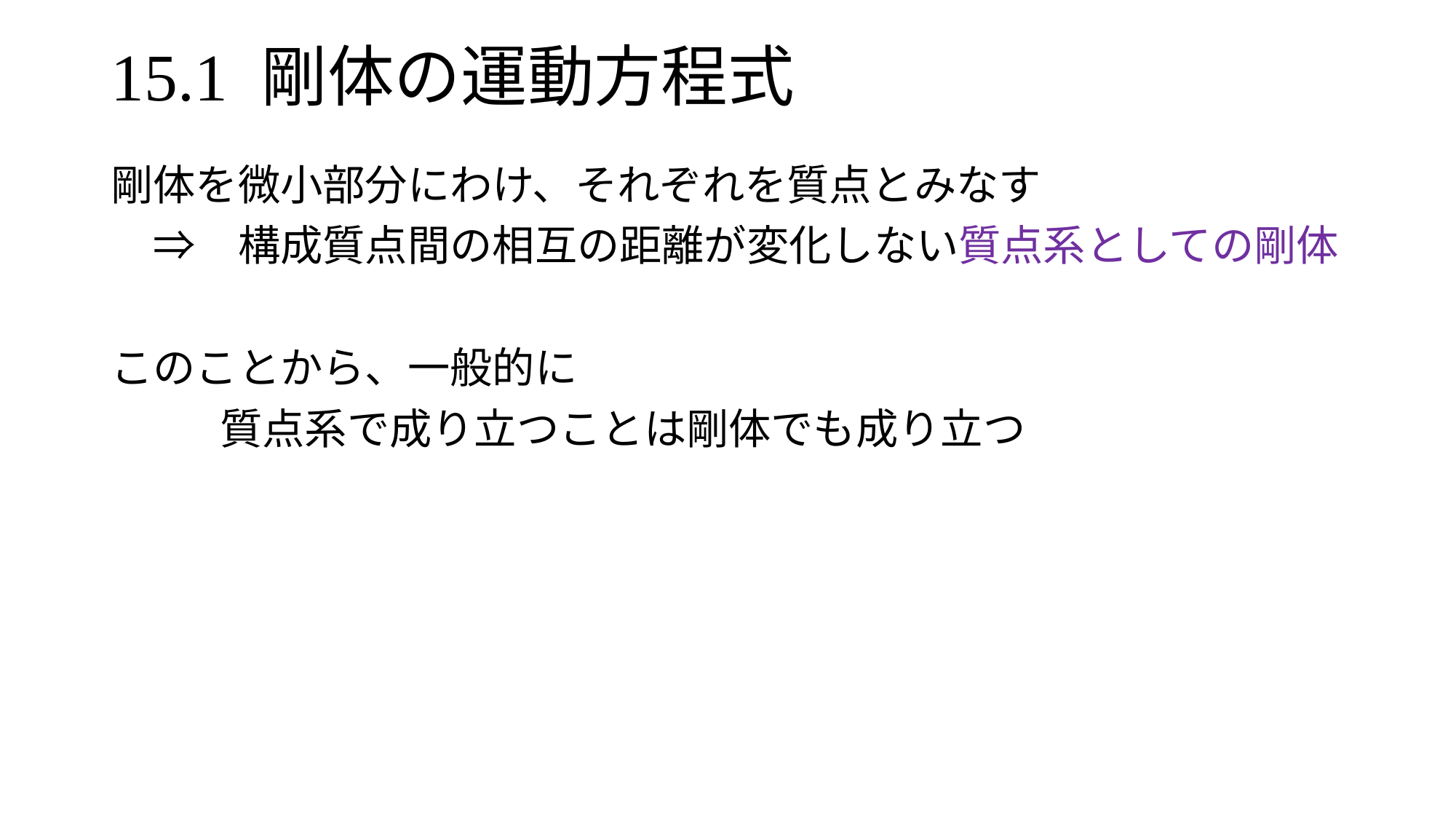

# 15.1 剛体の運動方程式
剛体を微小部分にわけ、それぞれを質点とみなす
　⇒　構成質点間の相互の距離が変化しない質点系としての剛体

このことから、一般的に
	質点系で成り立つことは剛体でも成り立つ